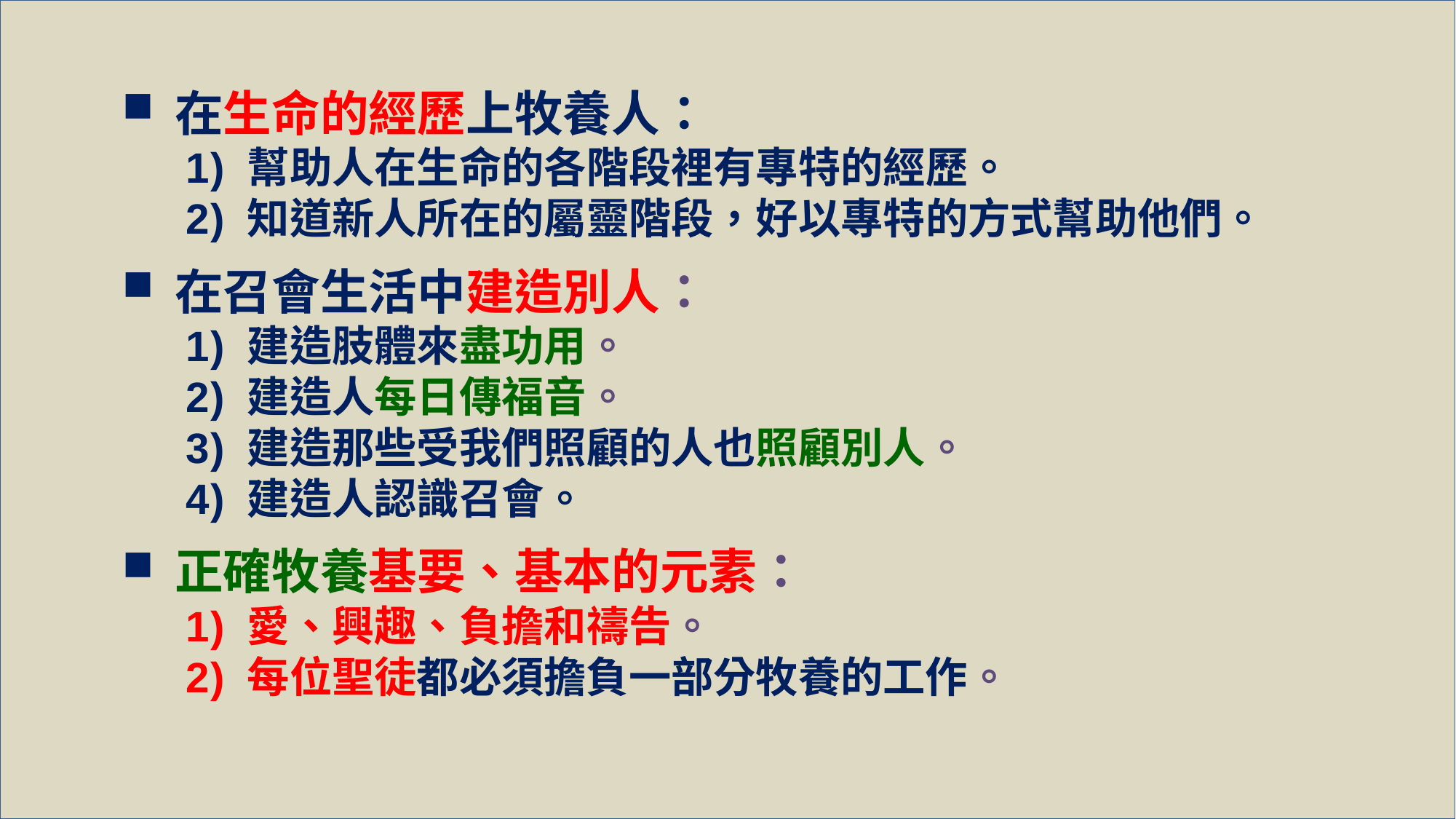

在生命的經歷上牧養人：
幫助人在生命的各階段裡有專特的經歷。
知道新人所在的屬靈階段，好以專特的方式幫助他們。
 在召會生活中建造別人：
建造肢體來盡功用。
建造人每日傳福音。
建造那些受我們照顧的人也照顧別人。
建造人認識召會。
 正確牧養基要、基本的元素：
愛、興趣、負擔和禱告。
每位聖徒都必須擔負一部分牧養的工作。